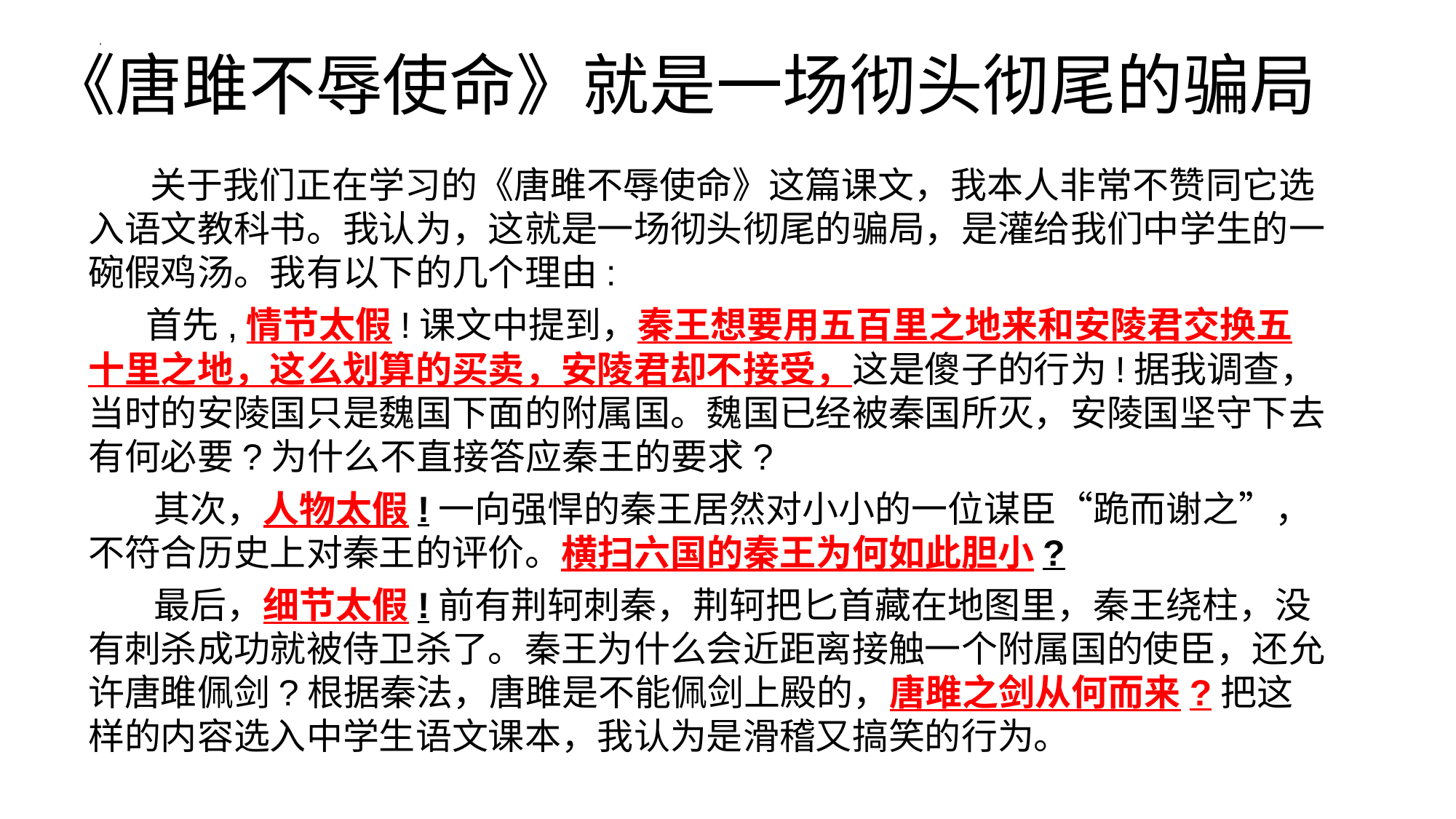

# 《唐雎不辱使命》就是一场彻头彻尾的骗局
         关于我们正在学习的《唐雎不辱使命》这篇课文，我本人非常不赞同它选入语文教科书。我认为，这就是一场彻头彻尾的骗局，是灌给我们中学生的一碗假鸡汤。我有以下的几个理由:
      首先,情节太假!课文中提到，秦王想要用五百里之地来和安陵君交换五十里之地，这么划算的买卖，安陵君却不接受，这是傻子的行为!据我调查，当时的安陵国只是魏国下面的附属国。魏国已经被秦国所灭，安陵国坚守下去有何必要?为什么不直接答应秦王的要求?
       其次，人物太假!一向强悍的秦王居然对小小的一位谋臣“跪而谢之”，不符合历史上对秦王的评价。横扫六国的秦王为何如此胆小?
       最后，细节太假!前有荆轲刺秦，荆轲把匕首藏在地图里，秦王绕柱，没有刺杀成功就被侍卫杀了。秦王为什么会近距离接触一个附属国的使臣，还允许唐雎佩剑?根据秦法，唐雎是不能佩剑上殿的，唐雎之剑从何而来?把这样的内容选入中学生语文课本，我认为是滑稽又搞笑的行为。